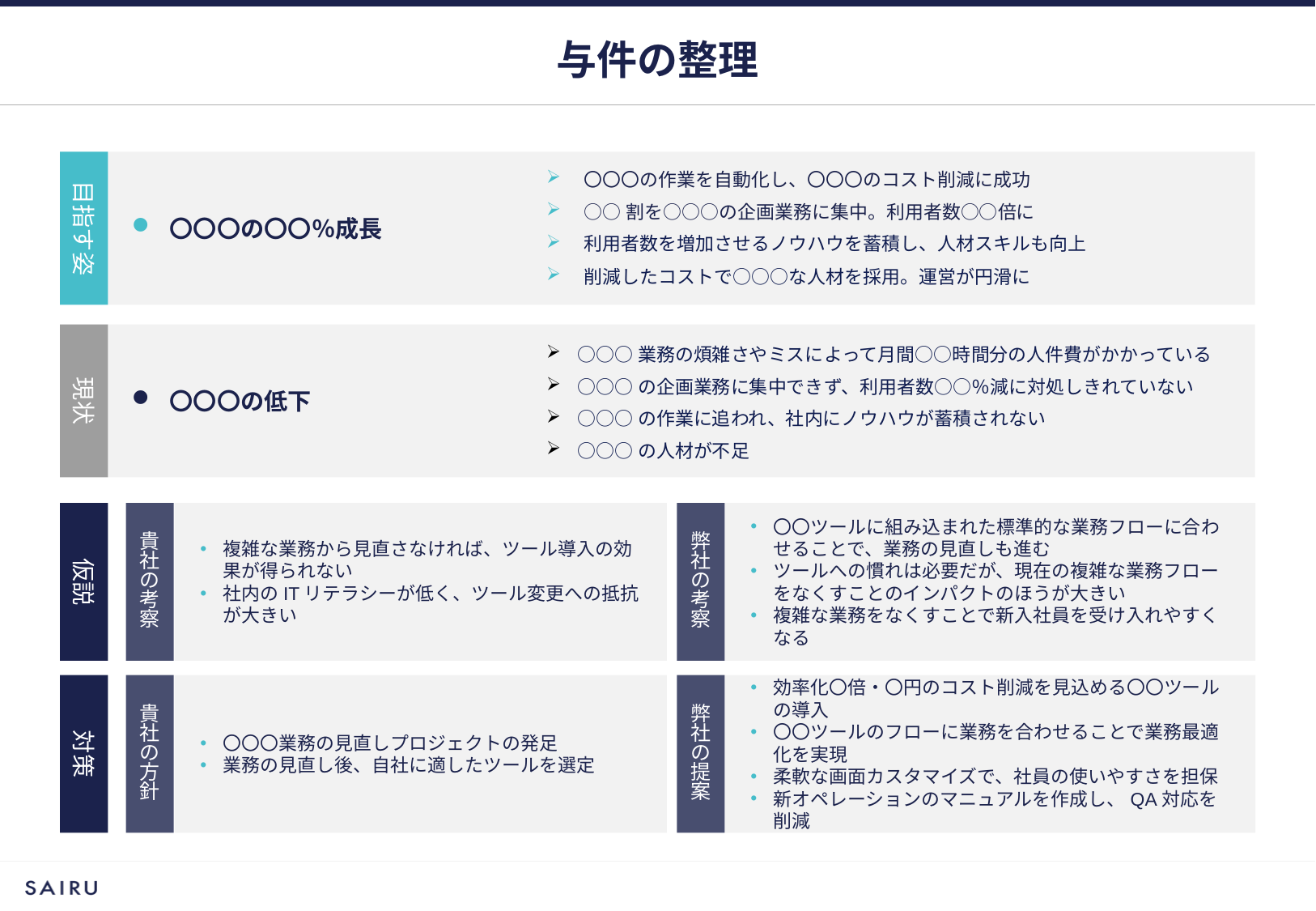

# 与件の整理
目指す姿
〇〇〇の〇〇％成長
〇〇〇の作業を自動化し、〇〇〇のコスト削減に成功
○○割を○○○の企画業務に集中。利用者数○○倍に
利用者数を増加させるノウハウを蓄積し、人材スキルも向上
削減したコストで○○○な人材を採用。運営が円滑に

現状
〇〇〇の低下
  ○○○業務の煩雑さやミスによって月間○○時間分の人件費がかかっている
  ○○○の企画業務に集中できず、利用者数○○％減に対処しきれていない
  ○○○の作業に追われ、社内にノウハウが蓄積されない
  ○○○の人材が不足
仮説
貴社の考察
複雑な業務から見直さなければ、ツール導入の効果が得られない
社内のITリテラシーが低く、ツール変更への抵抗が大きい
弊社の考察
〇〇ツールに組み込まれた標準的な業務フローに合わせることで、業務の見直しも進む
ツールへの慣れは必要だが、現在の複雑な業務フローをなくすことのインパクトのほうが大きい
複雑な業務をなくすことで新入社員を受け入れやすくなる
対策
貴社の方針
〇〇〇業務の見直しプロジェクトの発足
業務の見直し後、自社に適したツールを選定
弊社の提案
効率化〇倍・〇円のコスト削減を見込める〇〇ツールの導入
〇〇ツールのフローに業務を合わせることで業務最適化を実現
柔軟な画面カスタマイズで、社員の使いやすさを担保
新オペレーションのマニュアルを作成し、QA対応を削減